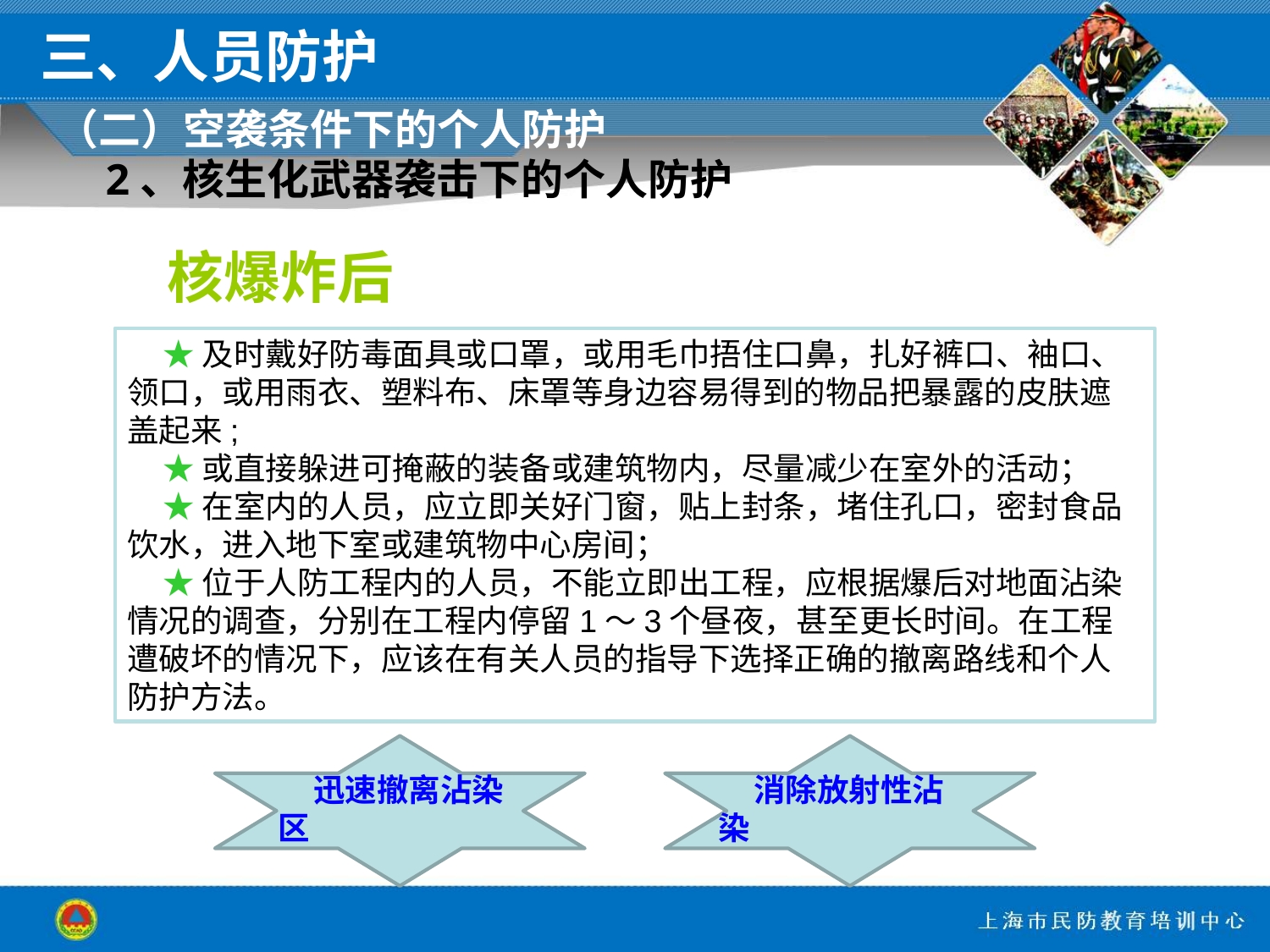

三、人员防护
（二）空袭条件下的个人防护
2、核生化武器袭击下的个人防护
核爆炸后
★及时戴好防毒面具或口罩，或用毛巾捂住口鼻，扎好裤口、袖口、领口，或用雨衣、塑料布、床罩等身边容易得到的物品把暴露的皮肤遮盖起来;
★或直接躲进可掩蔽的装备或建筑物内，尽量减少在室外的活动；
★在室内的人员，应立即关好门窗，贴上封条，堵住孔口，密封食品饮水，进入地下室或建筑物中心房间；
★位于人防工程内的人员，不能立即出工程，应根据爆后对地面沾染情况的调查，分别在工程内停留1～3个昼夜，甚至更长时间。在工程遭破坏的情况下，应该在有关人员的指导下选择正确的撤离路线和个人防护方法。

迅速撤离沾染区
消除放射性沾染